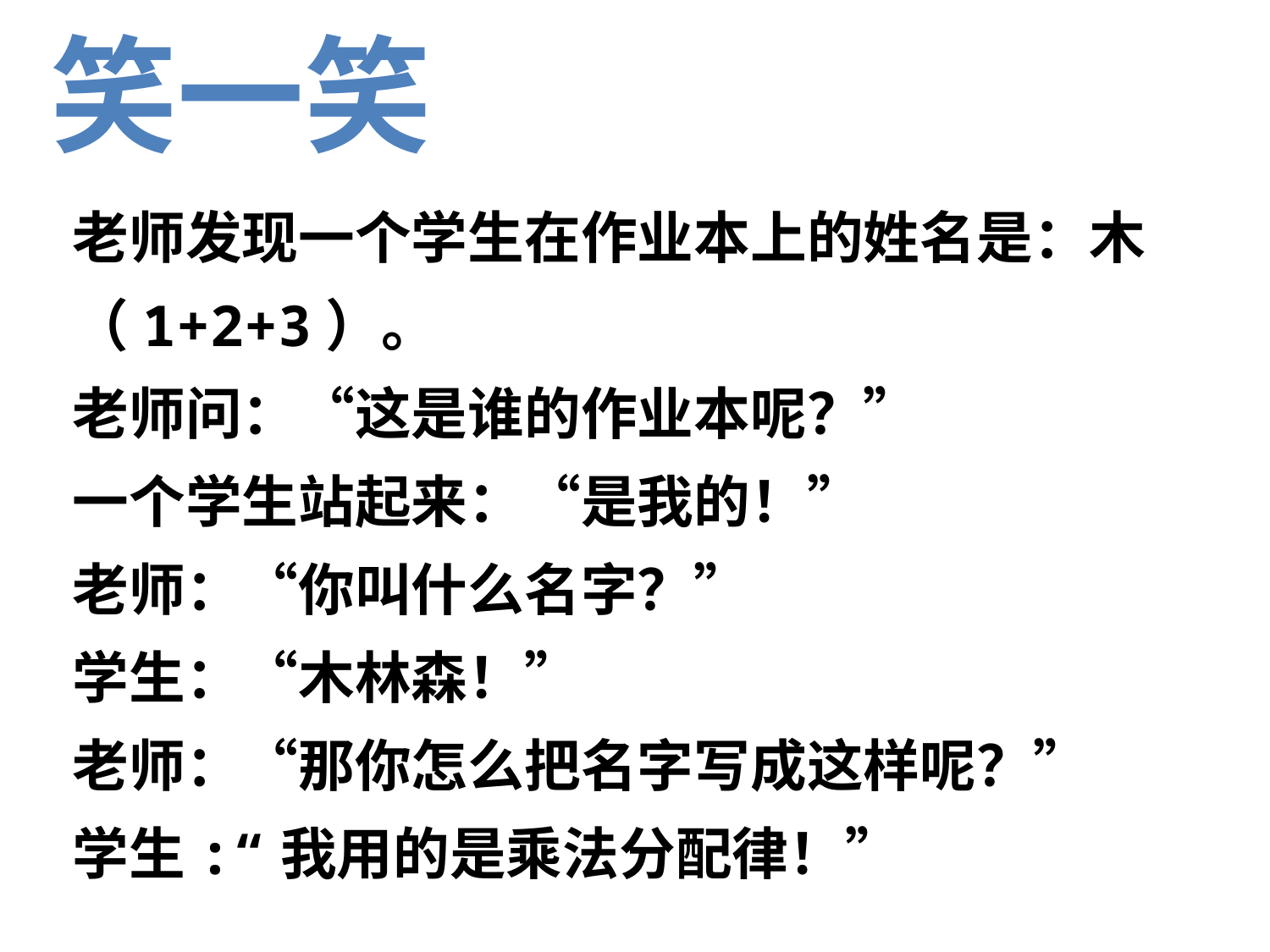

笑一笑
老师发现一个学生在作业本上的姓名是：木（1+2+3）。
老师问：“这是谁的作业本呢？”
一个学生站起来：“是我的！”
老师：“你叫什么名字？”
学生：“木林森！”
老师：“那你怎么把名字写成这样呢？”
学生:“我用的是乘法分配律！”